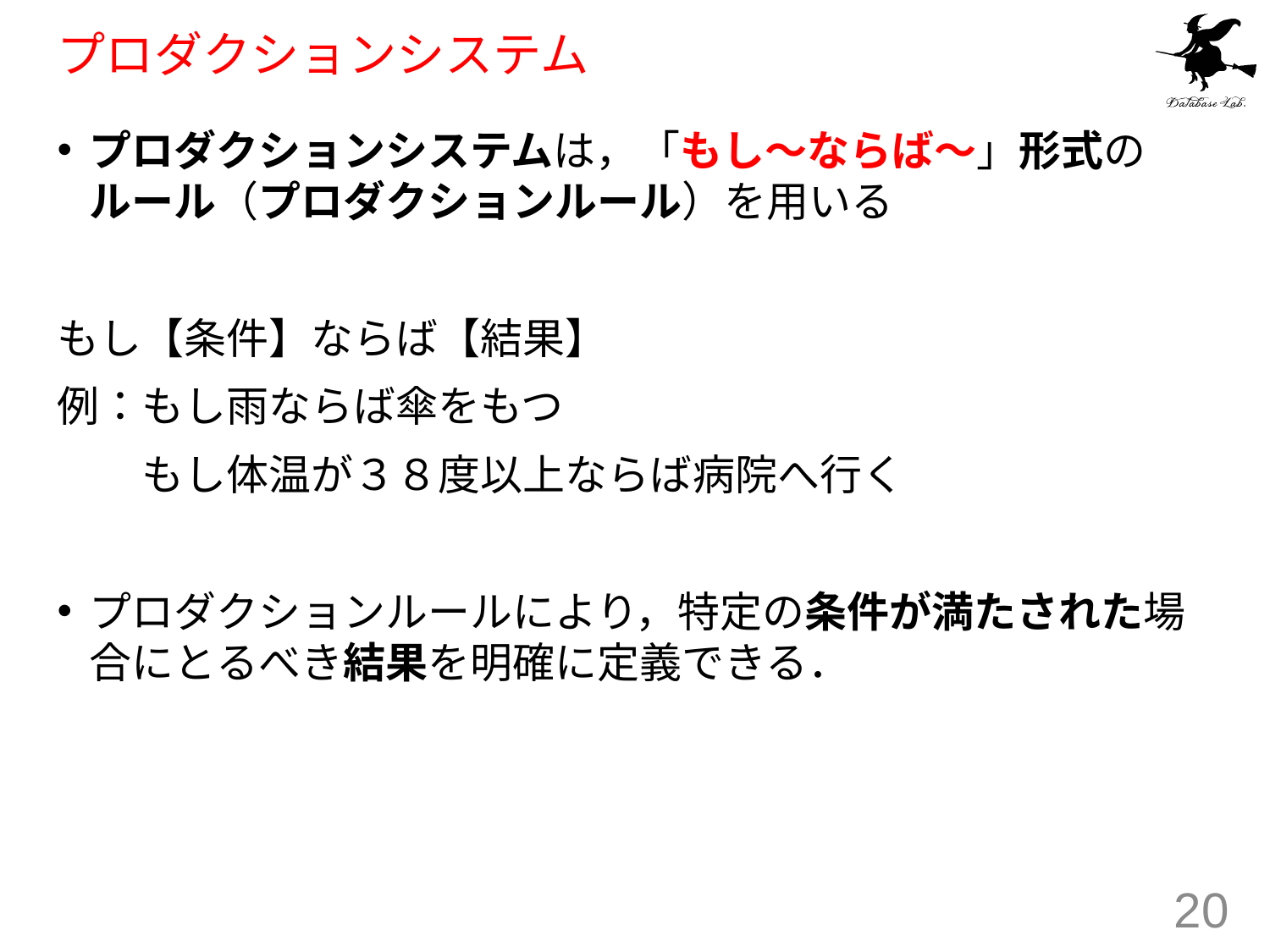

# プロダクションシステム
プロダクションシステムは，「もし～ならば～」形式のルール（プロダクションルール）を用いる

もし【条件】ならば【結果】
例：もし雨ならば傘をもつ
　　もし体温が３８度以上ならば病院へ行く

プロダクションルールにより，特定の条件が満たされた場合にとるべき結果を明確に定義できる．
20